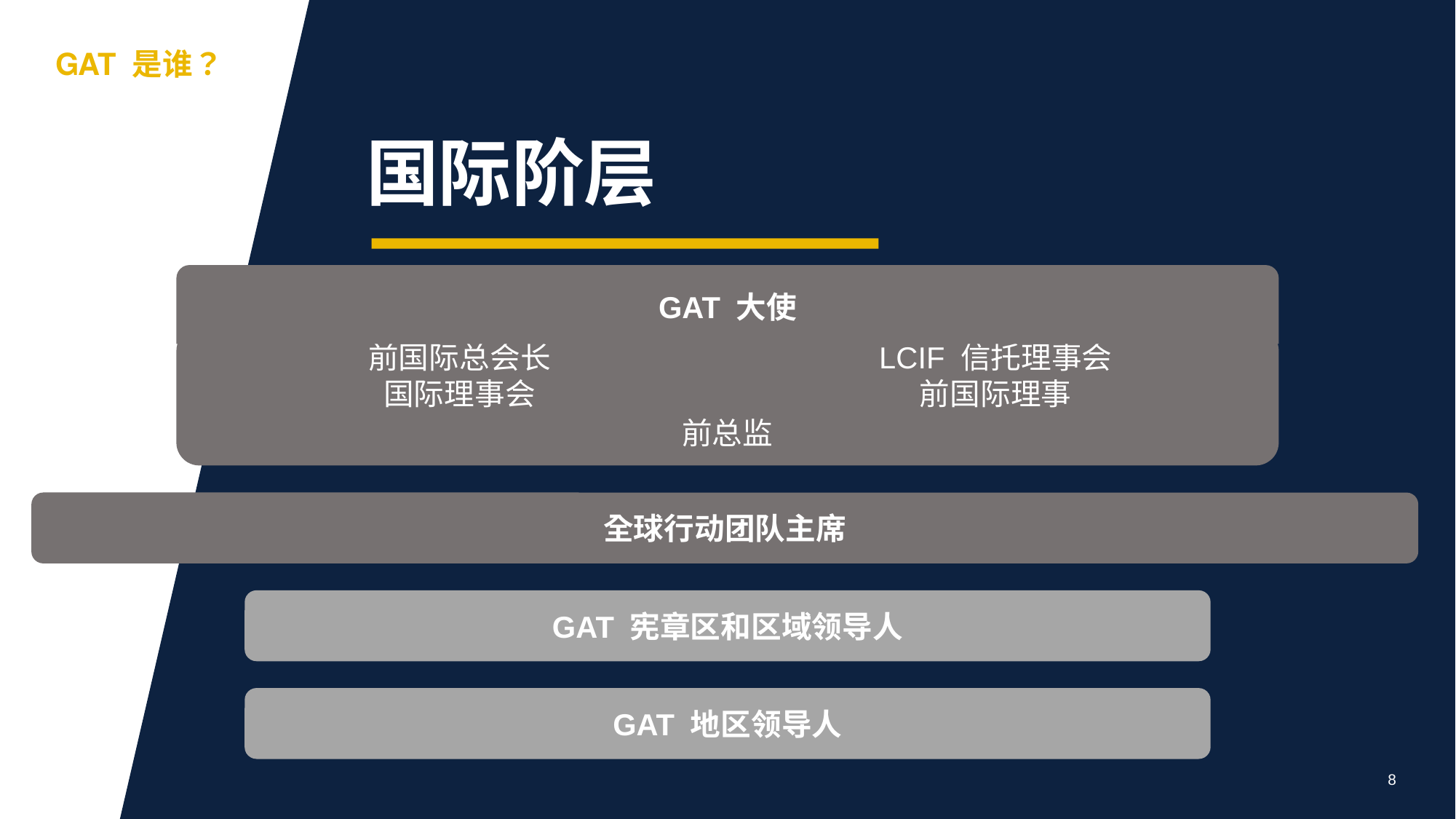

aa

GAT 是谁？
国际阶层
GAT 大使
前国际总会长
国际理事会

LCIF 信托理事会
前国际理事
前总监
全球行动团队主席
GAT 宪章区和区域领导人
GAT 地区领导人
8